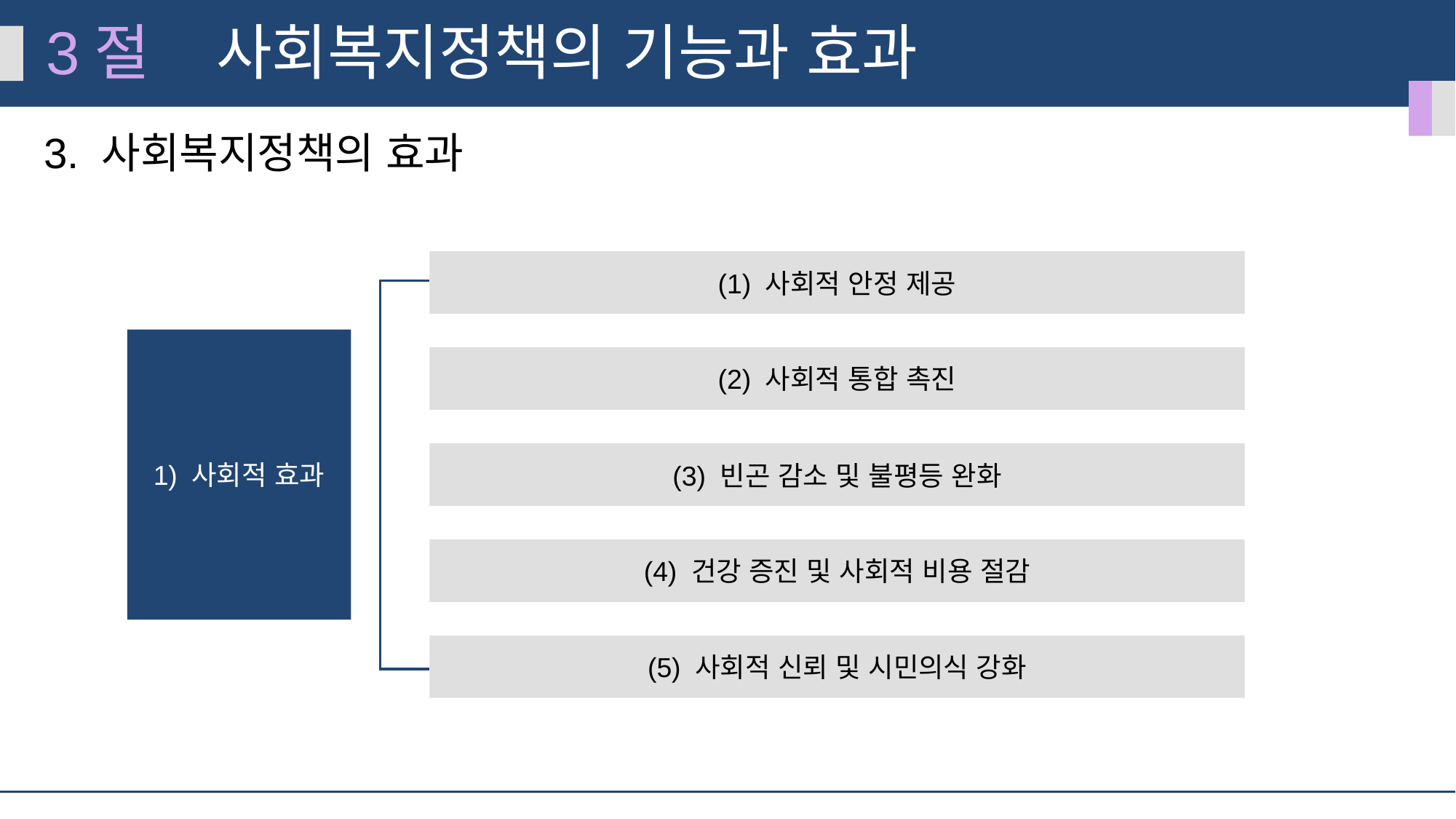

3절
사회복지정책의 기능과 효과
3. 사회복지정책의 효과
(1) 사회적 안정 제공

1) 사회적 효과
(2) 사회적 통합 촉진
(3) 빈곤 감소 및 불평등 완화
(4) 건강 증진 및 사회적 비용 절감
(5) 사회적 신뢰 및 시민의식 강화